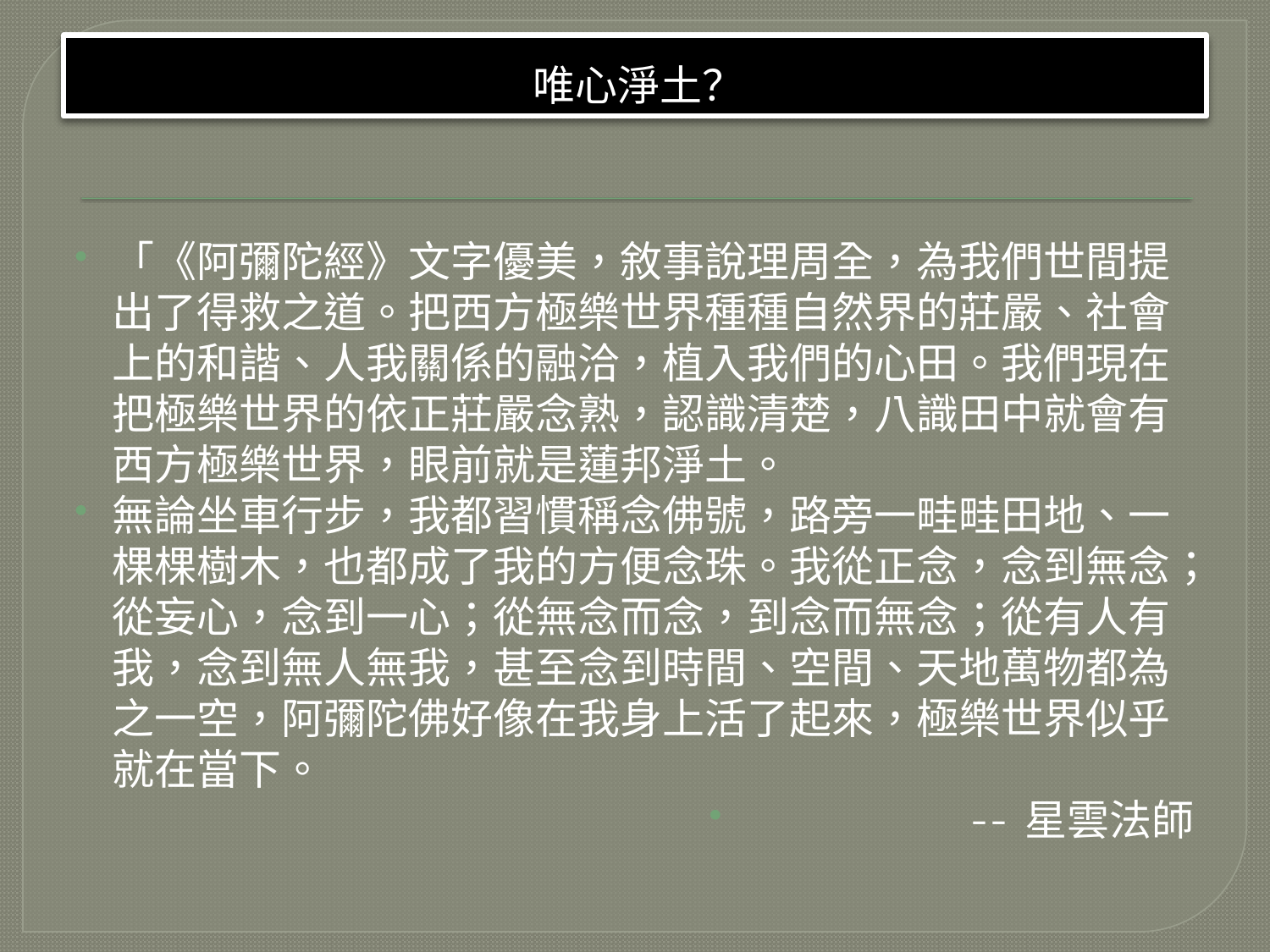

# 唯心淨土？
「《阿彌陀經》文字優美，敘事說理周全，為我們世間提出了得救之道。把西方極樂世界種種自然界的莊嚴、社會上的和諧、人我關係的融洽，植入我們的心田。我們現在把極樂世界的依正莊嚴念熟，認識清楚，八識田中就會有西方極樂世界，眼前就是蓮邦淨土。
無論坐車行步，我都習慣稱念佛號，路旁一畦畦田地、一棵棵樹木，也都成了我的方便念珠。我從正念，念到無念；從妄心，念到一心；從無念而念，到念而無念；從有人有我，念到無人無我，甚至念到時間、空間、天地萬物都為之一空，阿彌陀佛好像在我身上活了起來，極樂世界似乎就在當下。
-- 星雲法師